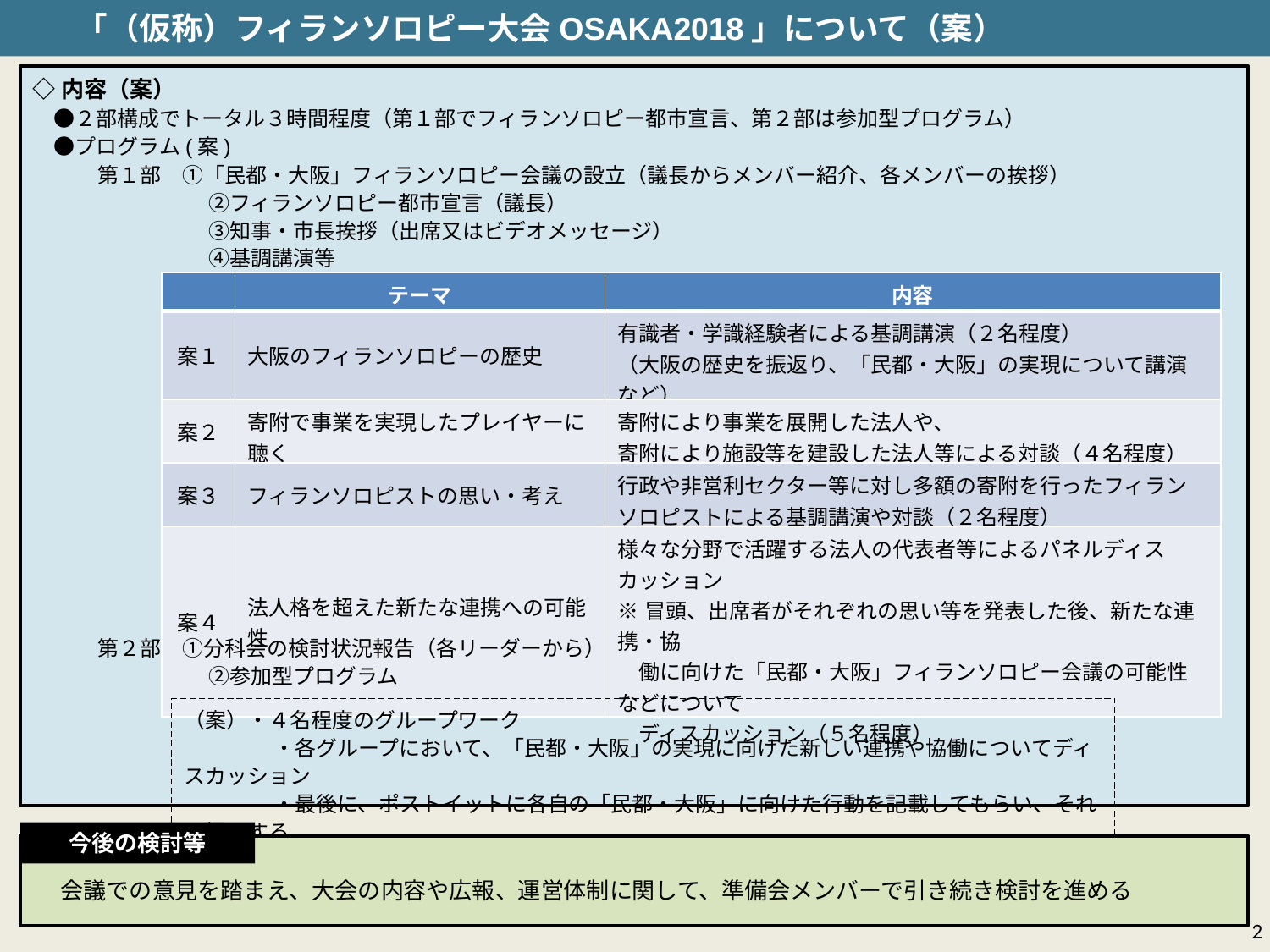

「（仮称）フィランソロピー大会OSAKA2018」について（案）
◇内容（案）
　●２部構成でトータル３時間程度（第１部でフィランソロピー都市宣言、第２部は参加型プログラム）
　●プログラム(案)

第１部　①「民都・大阪」フィランソロピー会議の設立（議長からメンバー紹介、各メンバーの挨拶）
　　　　　 ②フィランソロピー都市宣言（議長）
　　　　　 ③知事・市長挨拶（出席又はビデオメッセージ）
　　　　 　④基調講演等
|  | テーマ | 内容 |
| --- | --- | --- |
| 案１ | 大阪のフィランソロピーの歴史 | 有識者・学識経験者による基調講演（２名程度） （大阪の歴史を振返り、「民都・大阪」の実現について講演など） |
| 案２ | 寄附で事業を実現したプレイヤーに聴く | 寄附により事業を展開した法人や、 寄附により施設等を建設した法人等による対談（４名程度） |
| 案３ | フィランソロピストの思い・考え | 行政や非営利セクター等に対し多額の寄附を行ったフィランソロピストによる基調講演や対談（２名程度） |
| 案４ | 法人格を超えた新たな連携への可能性 | 様々な分野で活躍する法人の代表者等によるパネルディスカッション ※冒頭、出席者がそれぞれの思い等を発表した後、新たな連携・協 　働に向けた「民都・大阪」フィランソロピー会議の可能性などについて 　ディスカッション（５名程度） |

第２部　①分科会の検討状況報告（各リーダーから）
　　　　　 ②参加型プログラム
（案）・４名程度のグループワーク
　　　　 ・各グループにおいて、「民都・大阪」の実現に向けた新しい連携や協働についてディスカッション
　　　　 ・最後に、ポストイットに各自の「民都・大阪」に向けた行動を記載してもらい、それを掲示する
今後の検討等

　会議での意見を踏まえ、大会の内容や広報、運営体制に関して、準備会メンバーで引き続き検討を進める
2

案４　非営利の分野を超えたパネルディスカッション
○知事・市長挨拶
○パネルディスカッション（ファシリテーター：出口議長）
　　桂文枝（上方落語協会）、池内啓三（関大理事長）
　　大槻文蔵（大槻能楽堂）、藤田清（藤田美術館）
　　岩田敏郎（聖徳会）、朝原宣治（大阪ガス）
　※それぞれがフィランソロピーに対する思い等を述べた後、
　　　「民都・大阪」の実現についてディスカッション